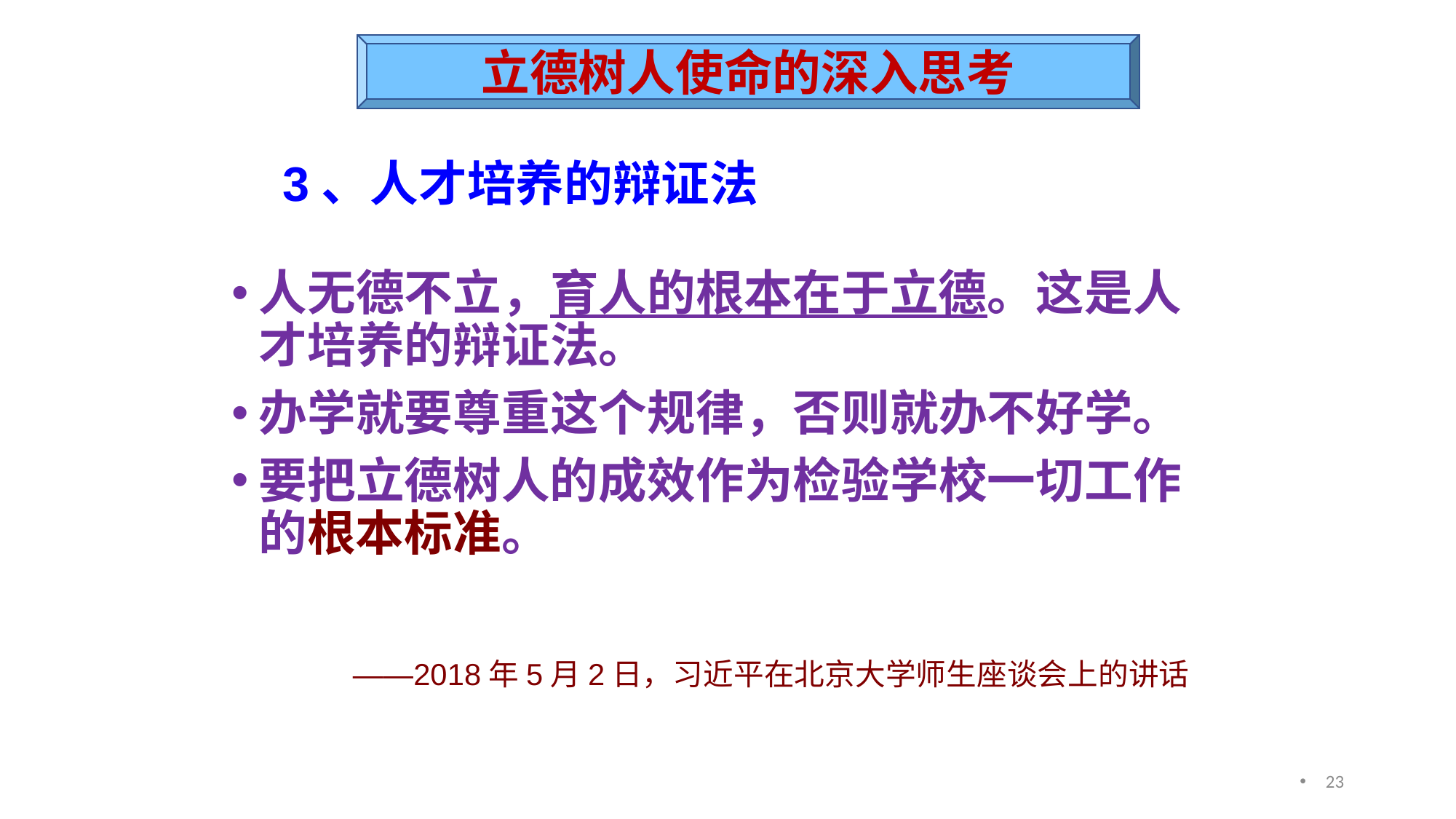

立德树人使命的深入思考
# 3、人才培养的辩证法
人无德不立，育人的根本在于立德。这是人才培养的辩证法。
办学就要尊重这个规律，否则就办不好学。
要把立德树人的成效作为检验学校一切工作的根本标准。

         ——2018年5月2日，习近平在北京大学师生座谈会上的讲话

23